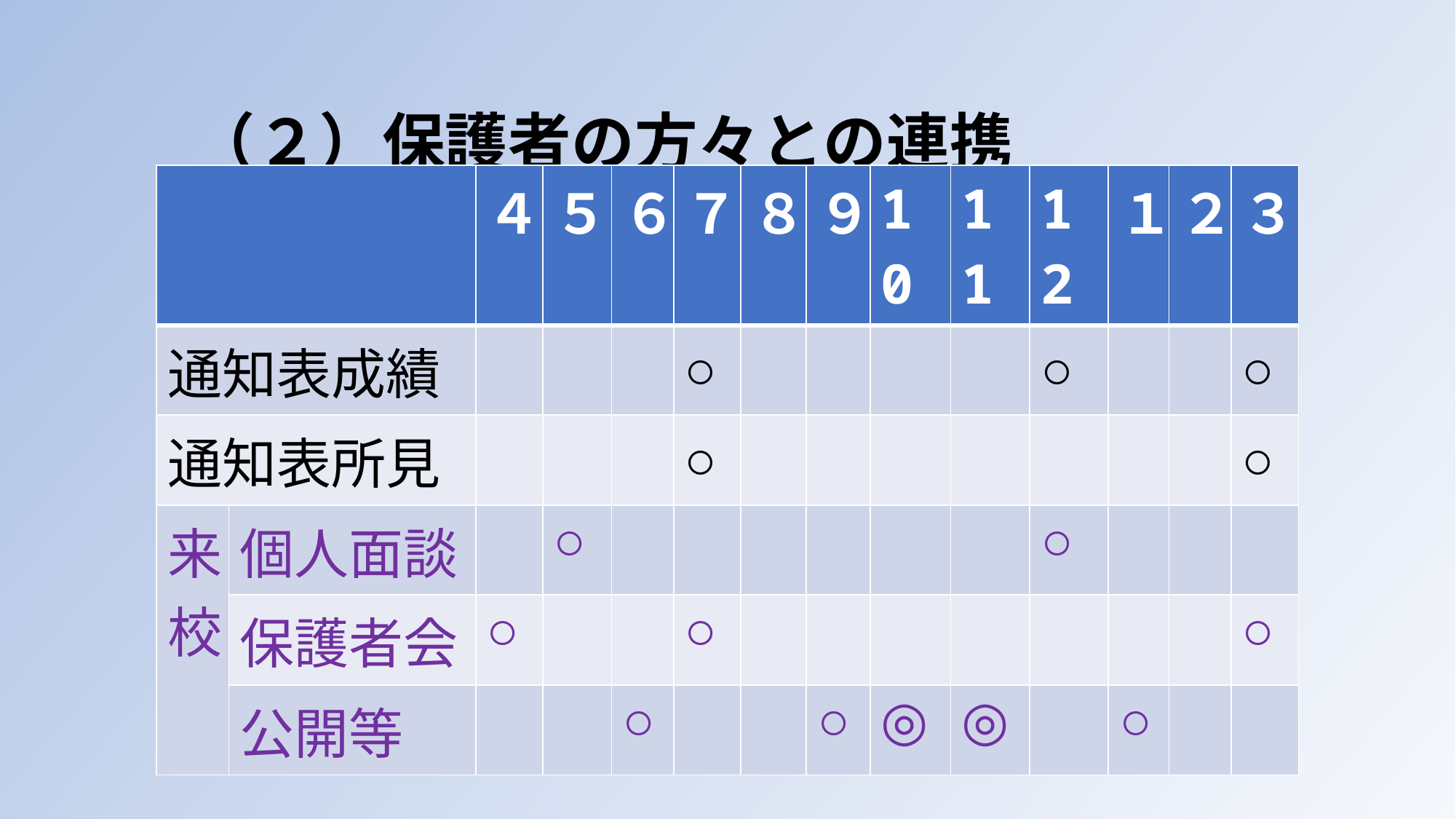

（２）保護者の方々との連携

　　　　　　　　　　　　　　　　　　　　　　　　　　　　　　　　　　　　　　～改善を検討中～

|  |  | ４ | ５ | ６ | ７ | ８ | ９ | 10 | 11 | 12 | １ | ２ | ３ |
| --- | --- | --- | --- | --- | --- | --- | --- | --- | --- | --- | --- | --- | --- |
| 通知表成績 |  |  |  |  | ○ |  |  |  |  | ○ |  |  | ○ |
| 通知表所見 |  |  |  |  | ○ |  |  |  |  |  |  |  | ○ |
| 来 校 | 個人面談 |  | ○ |  |  |  |  |  |  | ○ |  |  |  |
|  | 保護者会 | ○ |  |  | ○ |  |  |  |  |  |  |  | ○ |
|  | 公開等 |  |  | ○ |  |  | ○ | ◎ | ◎ |  | ○ |  |  |